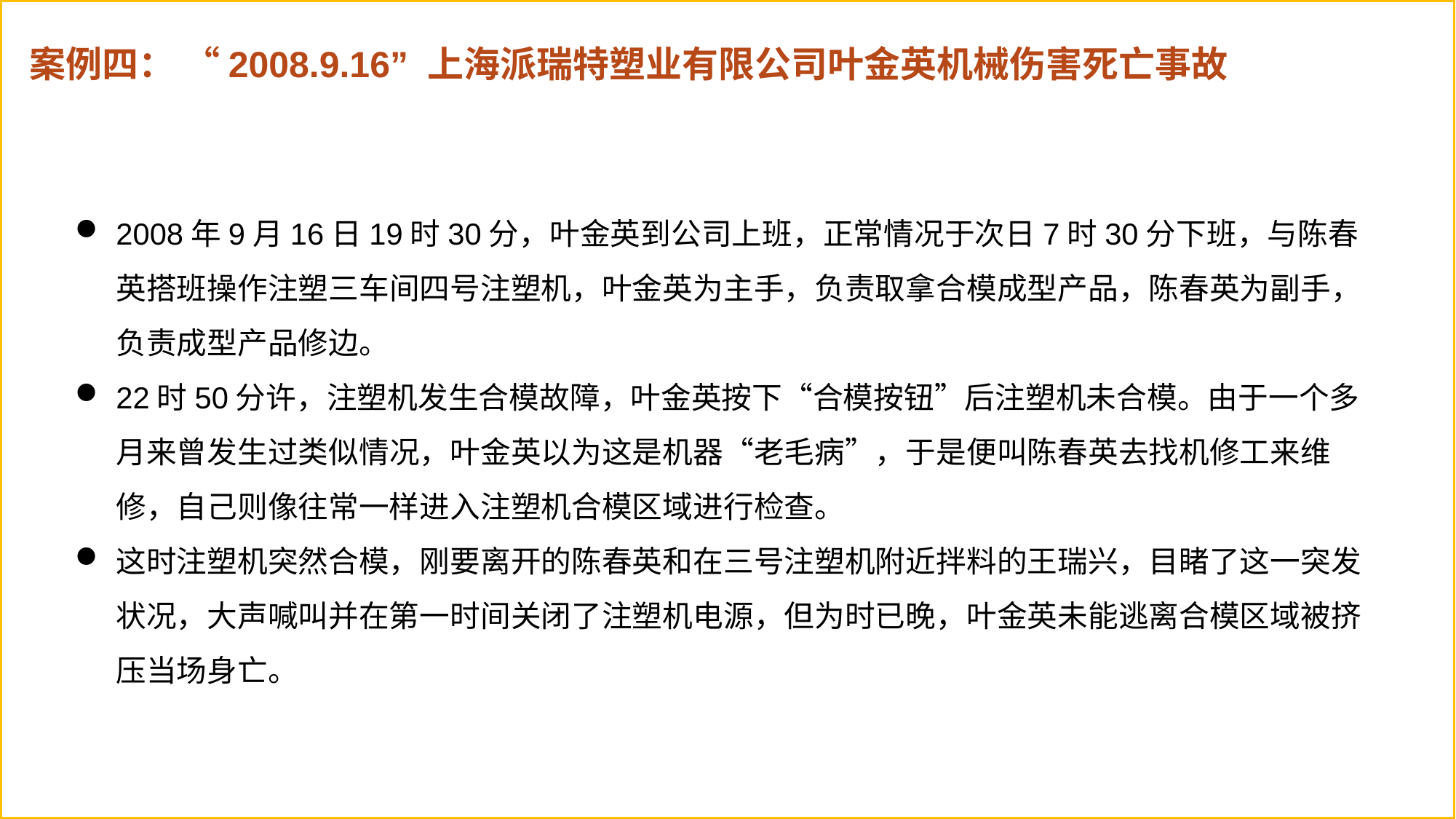

案例四： “2008.9.16” 上海派瑞特塑业有限公司叶金英机械伤害死亡事故
2008年9月16日19时30分，叶金英到公司上班，正常情况于次日7时30分下班，与陈春英搭班操作注塑三车间四号注塑机，叶金英为主手，负责取拿合模成型产品，陈春英为副手，负责成型产品修边。
22时50分许，注塑机发生合模故障，叶金英按下“合模按钮”后注塑机未合模。由于一个多月来曾发生过类似情况，叶金英以为这是机器“老毛病”，于是便叫陈春英去找机修工来维修，自己则像往常一样进入注塑机合模区域进行检查。
这时注塑机突然合模，刚要离开的陈春英和在三号注塑机附近拌料的王瑞兴，目睹了这一突发状况，大声喊叫并在第一时间关闭了注塑机电源，但为时已晚，叶金英未能逃离合模区域被挤压当场身亡。